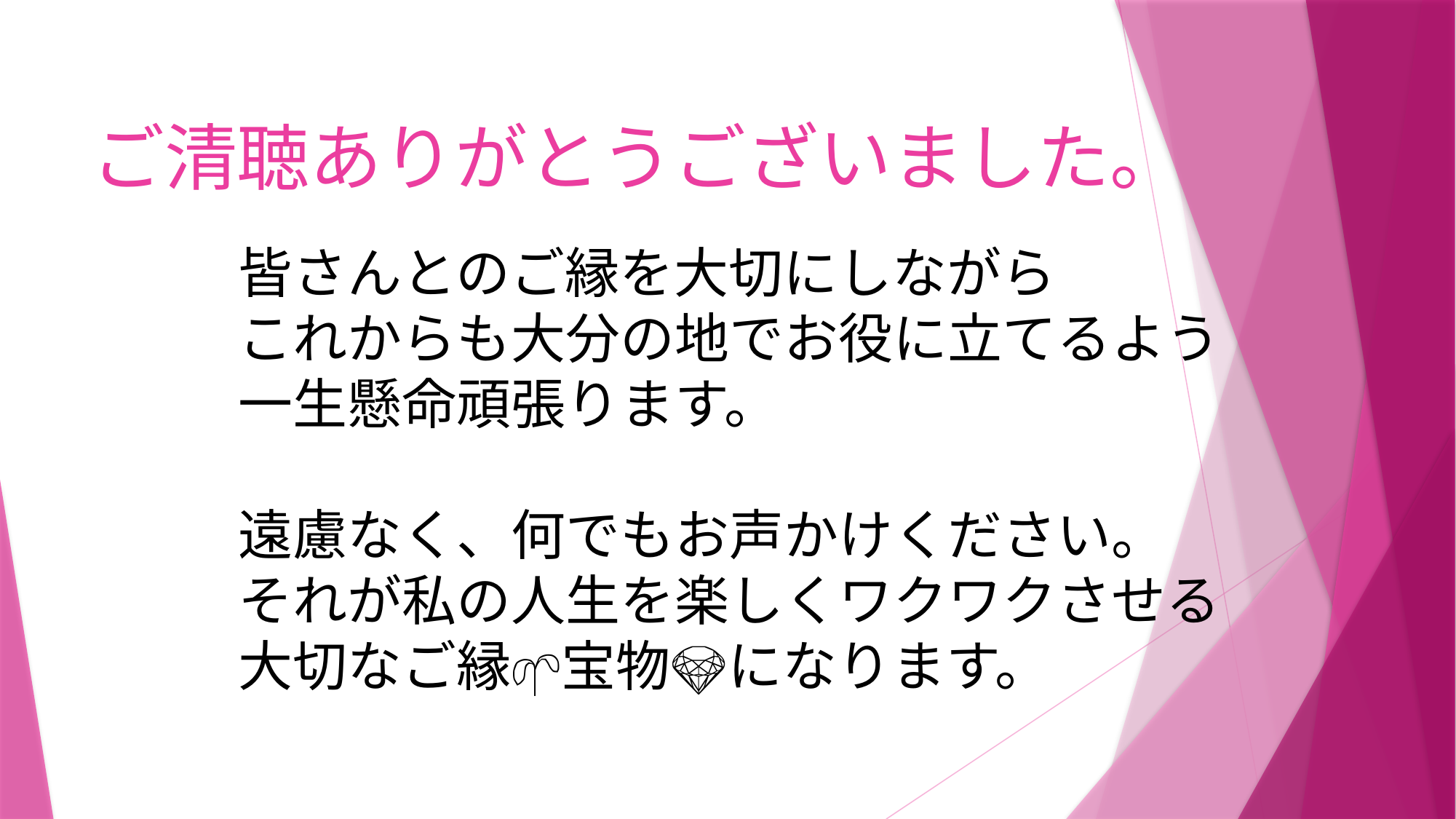

# ご清聴ありがとうございました。
皆さんとのご縁を大切にしながら
これからも大分の地でお役に立てるよう
一生懸命頑張ります。

遠慮なく、何でもお声かけください。
それが私の人生を楽しくワクワクさせる
大切なご縁🌱宝物💎になります。